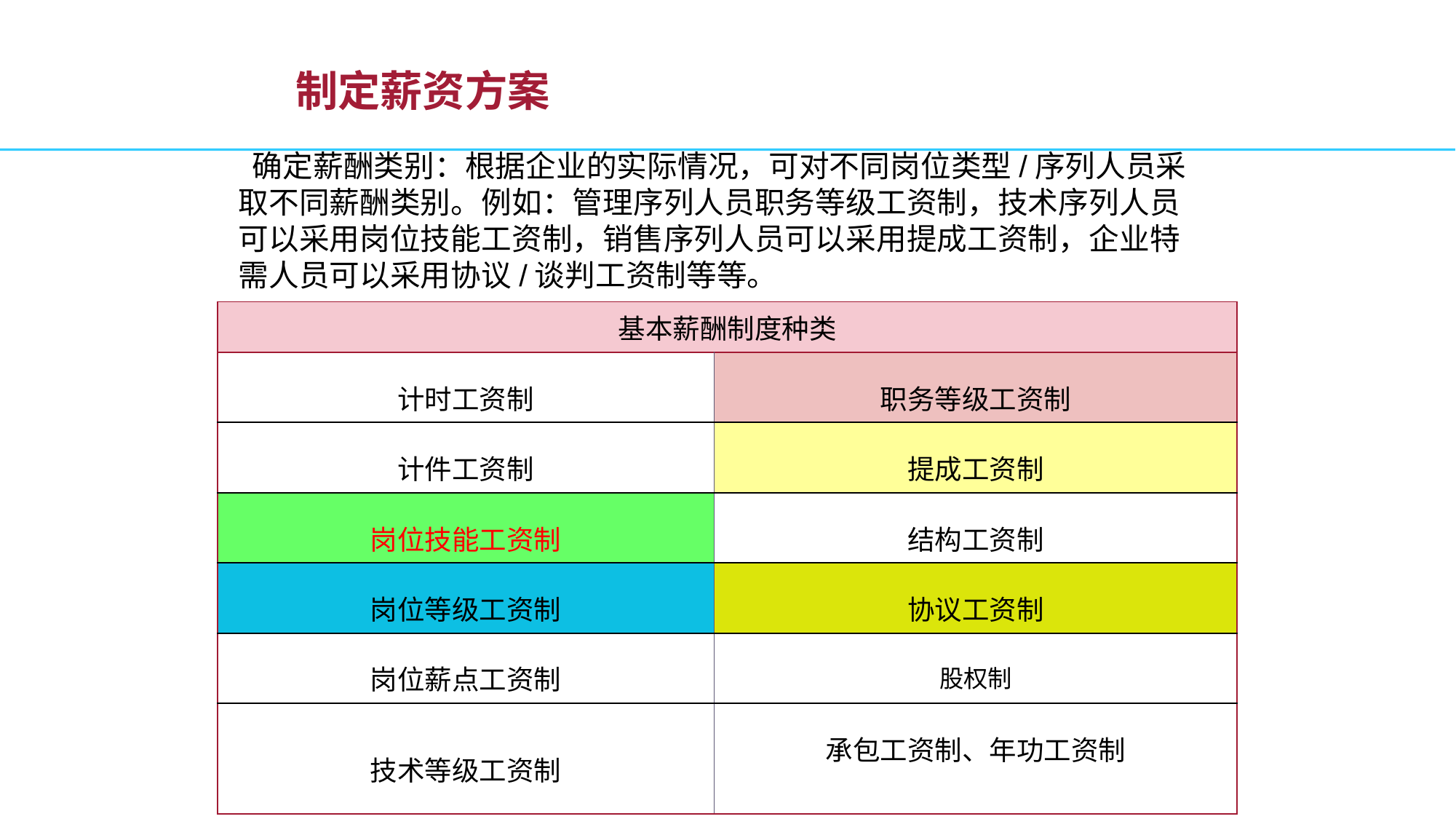

制定薪资方案
 确定薪酬类别：根据企业的实际情况，可对不同岗位类型/序列人员采取不同薪酬类别。例如：管理序列人员职务等级工资制，技术序列人员可以采用岗位技能工资制，销售序列人员可以采用提成工资制，企业特需人员可以采用协议/谈判工资制等等。

| 基本薪酬制度种类 |  |
| --- | --- |
| 计时工资制 | 职务等级工资制 |
| 计件工资制 | 提成工资制 |
| 岗位技能工资制 | 结构工资制 |
| 岗位等级工资制 | 协议工资制 |
| 岗位薪点工资制 | 股权制 |
| 技术等级工资制 | 承包工资制、年功工资制 |